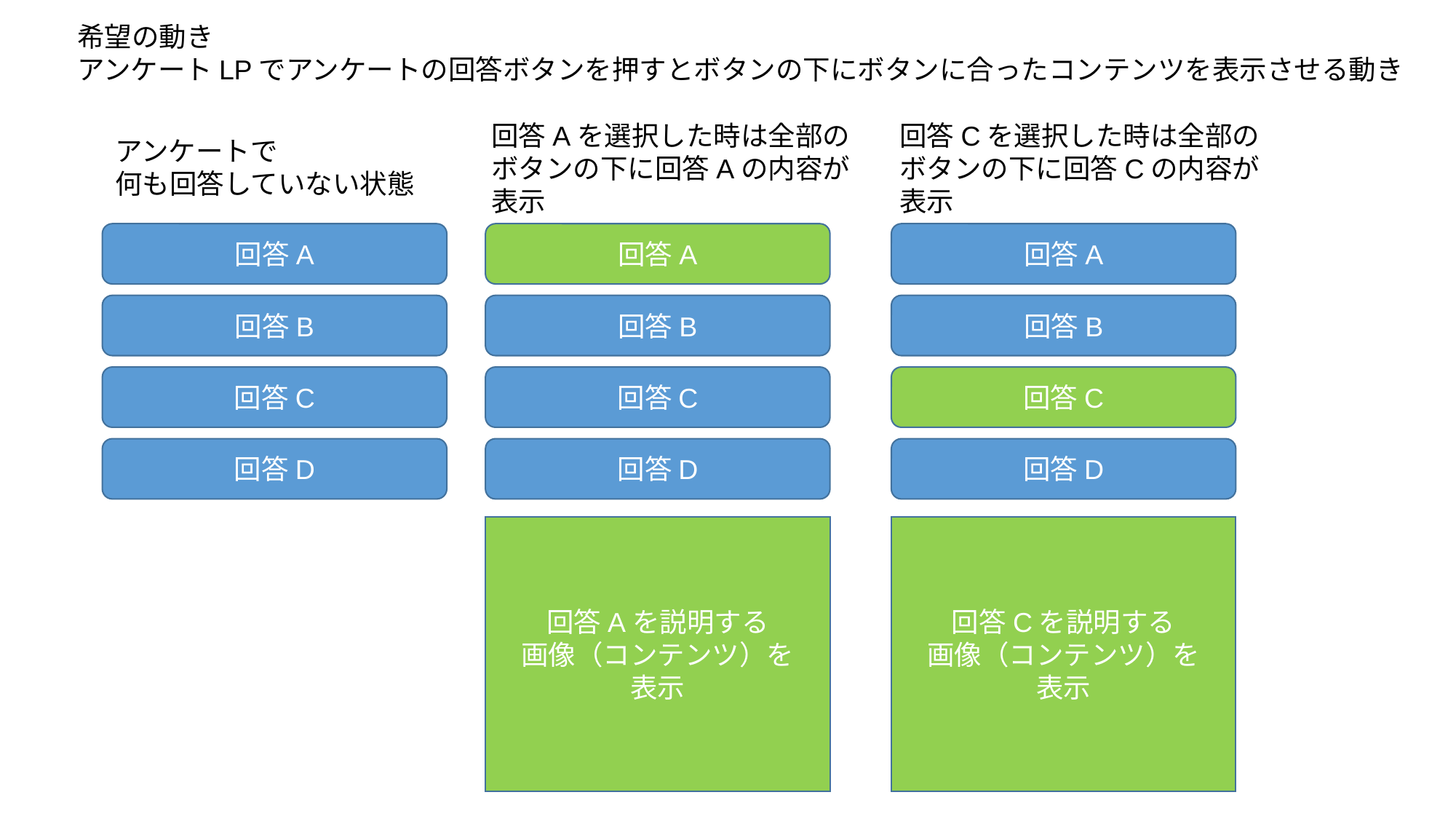

希望の動き
アンケートLPでアンケートの回答ボタンを押すとボタンの下にボタンに合ったコンテンツを表示させる動き
回答Aを選択した時は全部の
ボタンの下に回答Aの内容が
表示
回答Cを選択した時は全部の
ボタンの下に回答Cの内容が
表示
アンケートで
何も回答していない状態
回答A
回答A
回答A
回答B
回答B
回答B
回答C
回答C
回答C
回答D
回答D
回答D
回答Aを説明する
画像（コンテンツ）を
表示
回答Cを説明する
画像（コンテンツ）を
表示